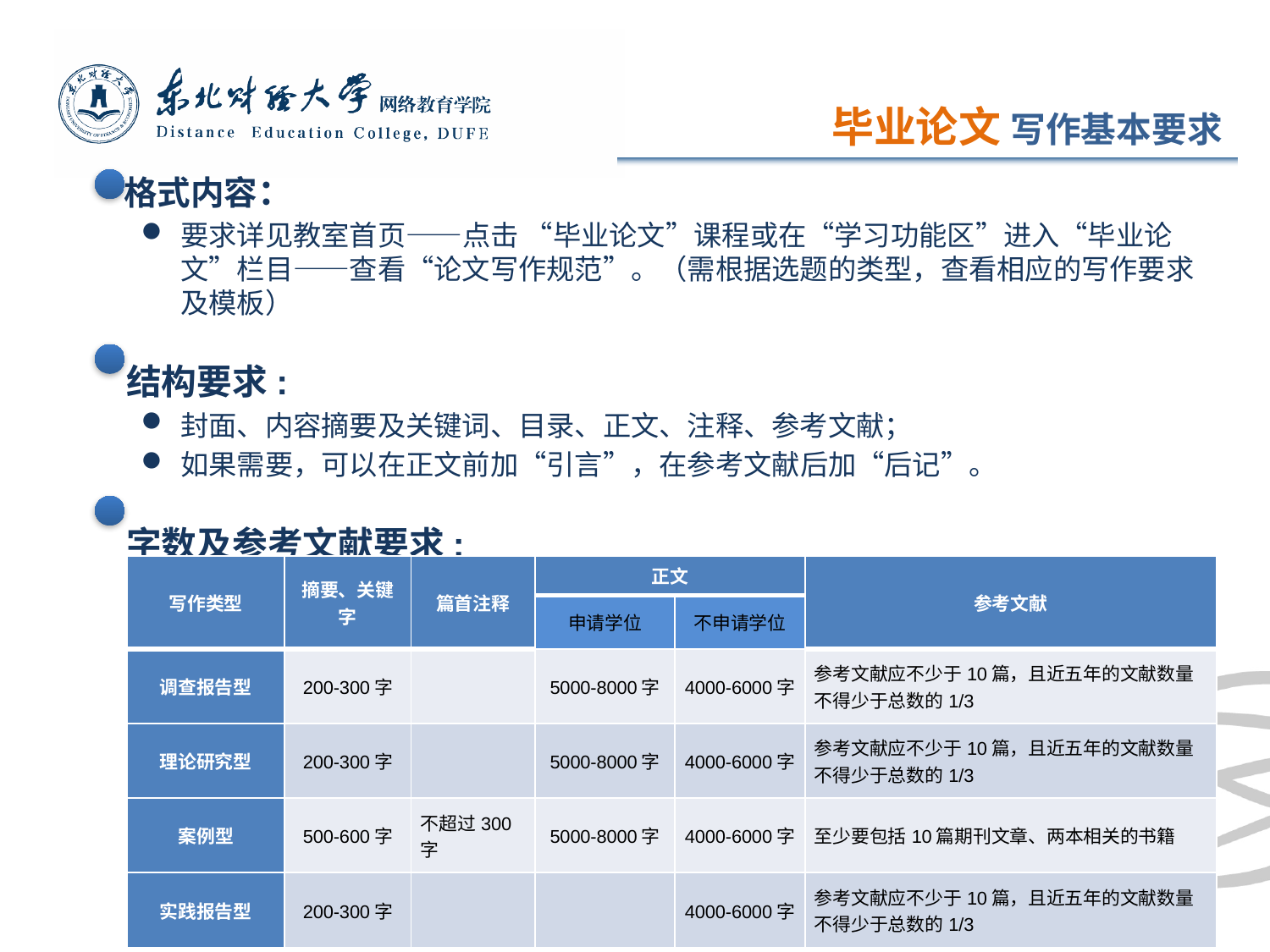

毕业论文 写作基本要求
     格式内容：
要求详见教室首页——点击 “毕业论文”课程或在“学习功能区”进入“毕业论文”栏目——查看“论文写作规范”。（需根据选题的类型，查看相应的写作要求及模板）
     结构要求:
封面、内容摘要及关键词、目录、正文、注释、参考文献；
如果需要，可以在正文前加“引言”，在参考文献后加“后记”。
     字数及参考文献要求:

| 写作类型 | 摘要、关键字 | 篇首注释 | 正文 |  | 参考文献 |
| --- | --- | --- | --- | --- | --- |
|  |  |  | 申请学位 | 不申请学位 |  |
| 调查报告型 | 200-300字 |  | 5000-8000字 | 4000-6000字 | 参考文献应不少于10篇，且近五年的文献数量不得少于总数的1/3 |
| 理论研究型 | 200-300字 |  | 5000-8000字 | 4000-6000字 | 参考文献应不少于10篇，且近五年的文献数量不得少于总数的1/3 |
| 案例型 | 500-600字 | 不超过300字 | 5000-8000字 | 4000-6000字 | 至少要包括10篇期刊文章、两本相关的书籍 |
| 实践报告型 | 200-300字 |  |  | 4000-6000字 | 参考文献应不少于10篇，且近五年的文献数量不得少于总数的1/3 |